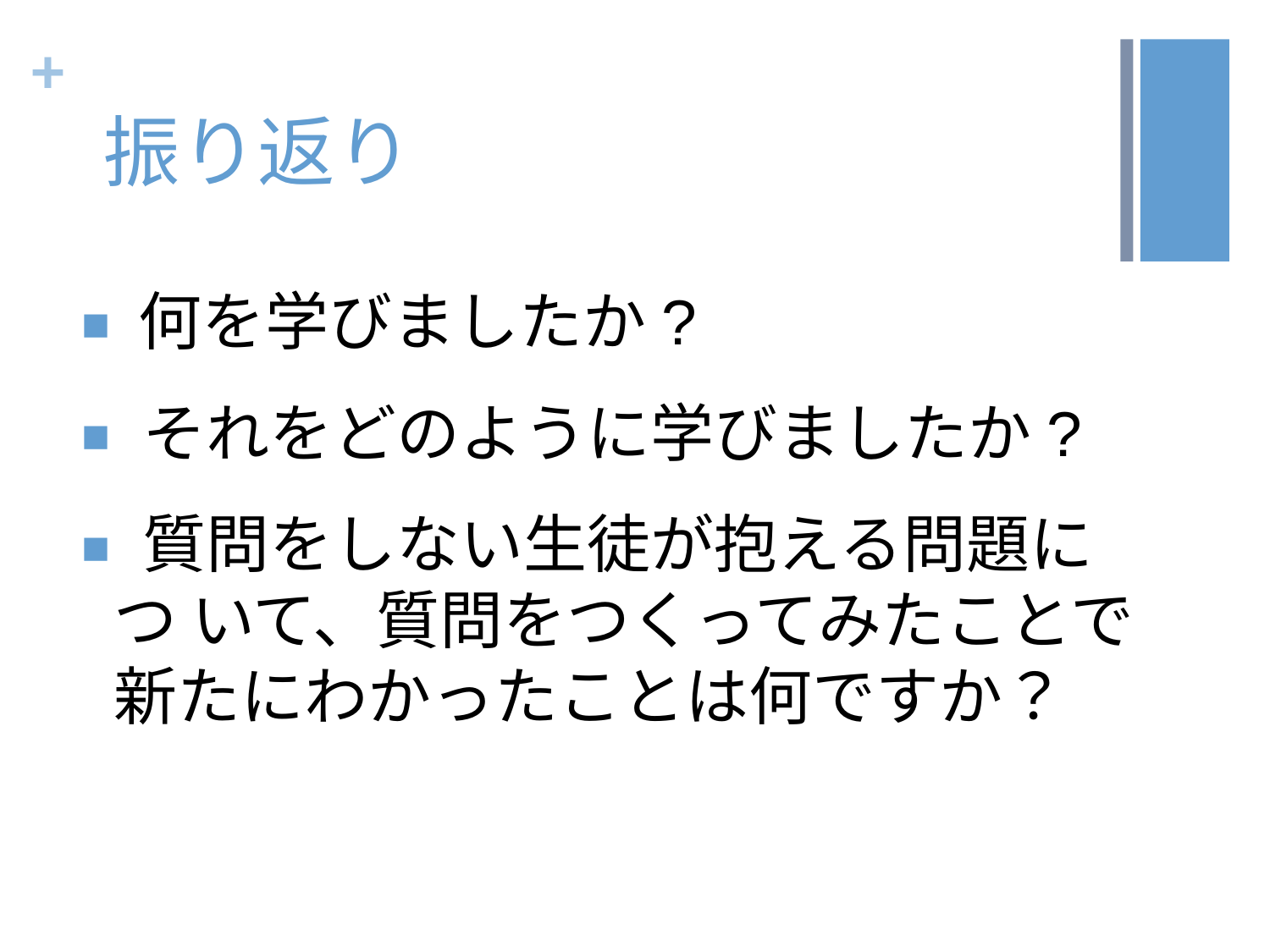

# 振り返り
 何を学びましたか?
 それをどのように学びましたか?
 質問をしない生徒が抱える問題につ いて、質問をつくってみたことで新たにわかったことは何ですか？